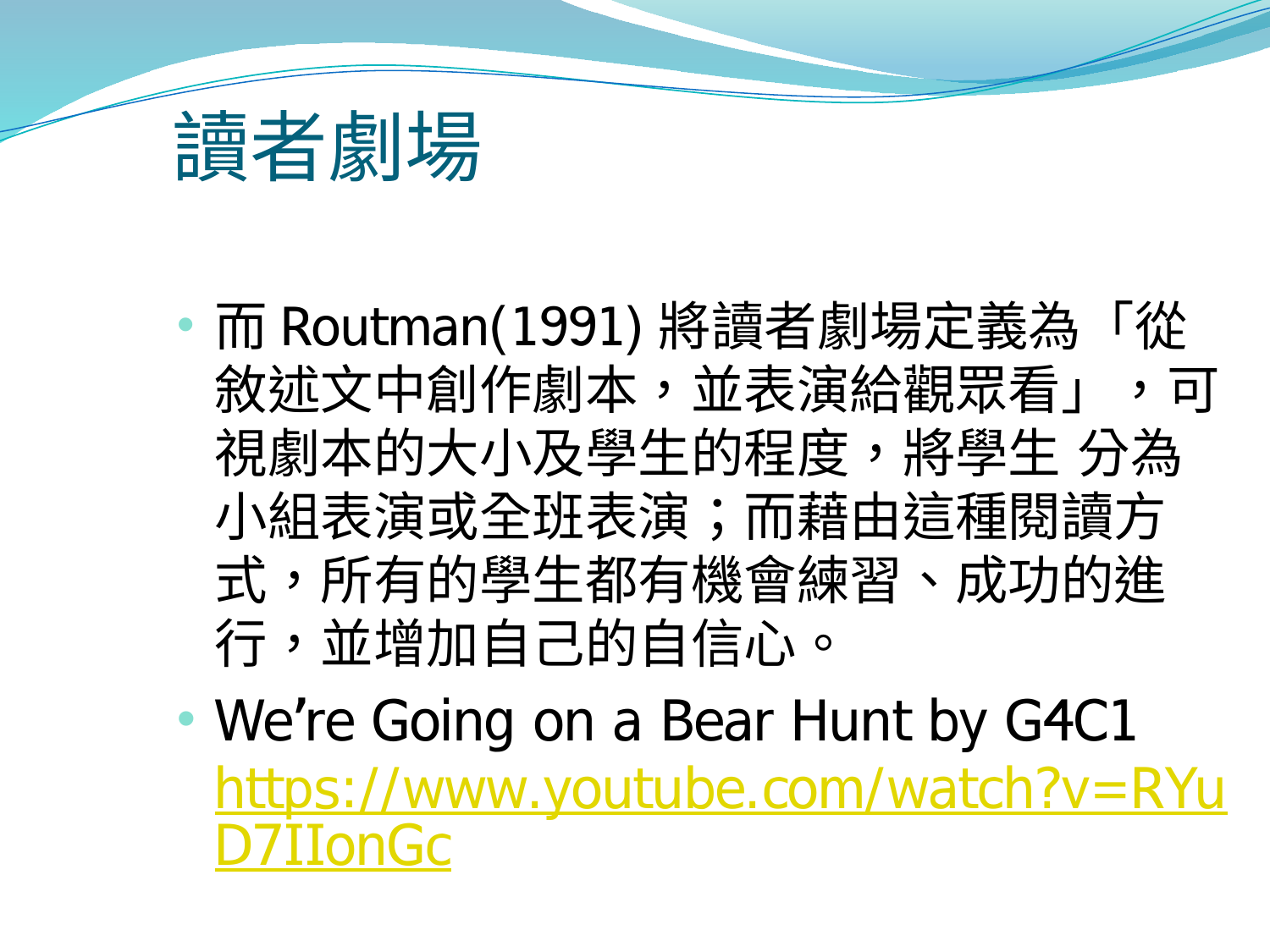

讀者劇場
而Routman(1991)將讀者劇場定義為「從敘述文中創作劇本，並表演給觀眾看」，可視劇本的大小及學生的程度，將學生 分為小組表演或全班表演；而藉由這種閱讀方式，所有的學生都有機會練習、成功的進行，並增加自己的自信心。
We’re Going on a Bear Hunt by G4C1 https://www.youtube.com/watch?v=RYuD7IIonGc